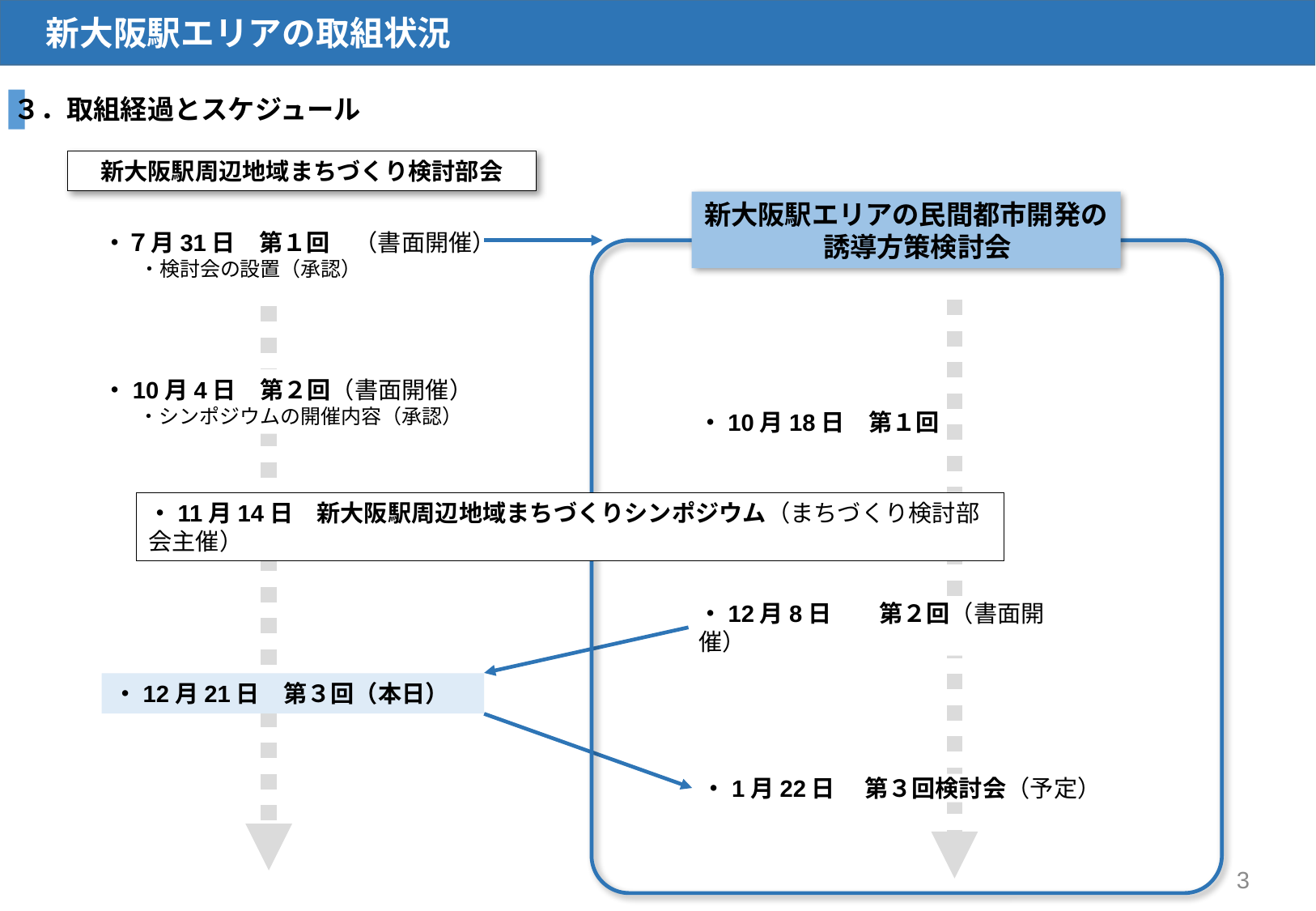

３．取組経過とスケジュール

新大阪駅周辺地域まちづくり検討部会
新大阪駅エリアの民間都市開発の誘導方策検討会
・７月31日　第１回　（書面開催）
・検討会の設置（承認）

・10月4日　第２回（書面開催）
・シンポジウムの開催内容（承認）
・10月18日　第１回
・11月14日　新大阪駅周辺地域まちづくりシンポジウム（まちづくり検討部会主催）
・12月8日　　第２回（書面開催）
・12月21日　第３回（本日）
・1月22日　 第３回検討会（予定）
3